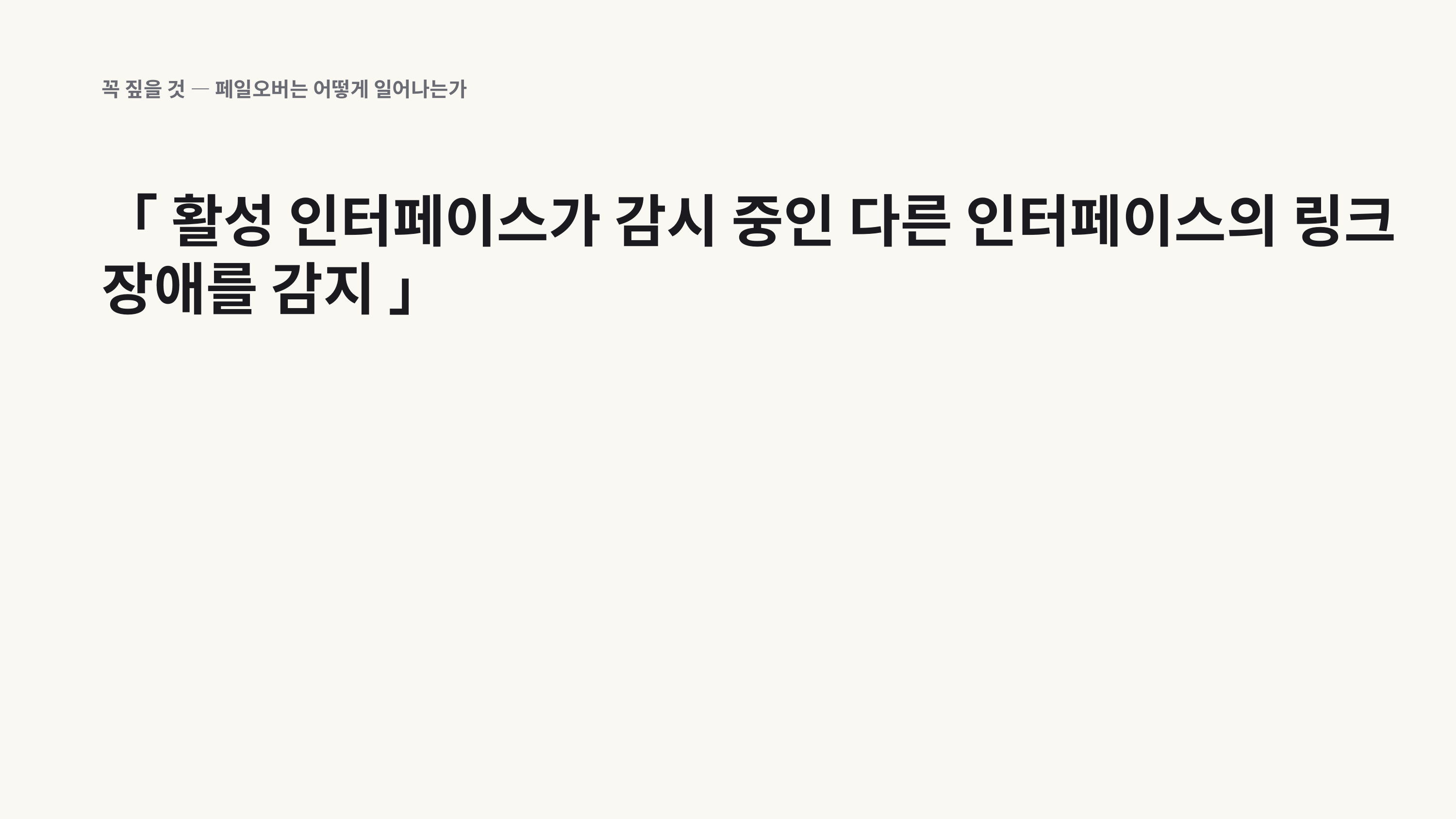

꼭 짚을 것 — 페일오버는 어떻게 일어나는가
「 활성 인터페이스가 감시 중인 다른 인터페이스의 링크 장애를 감지 」